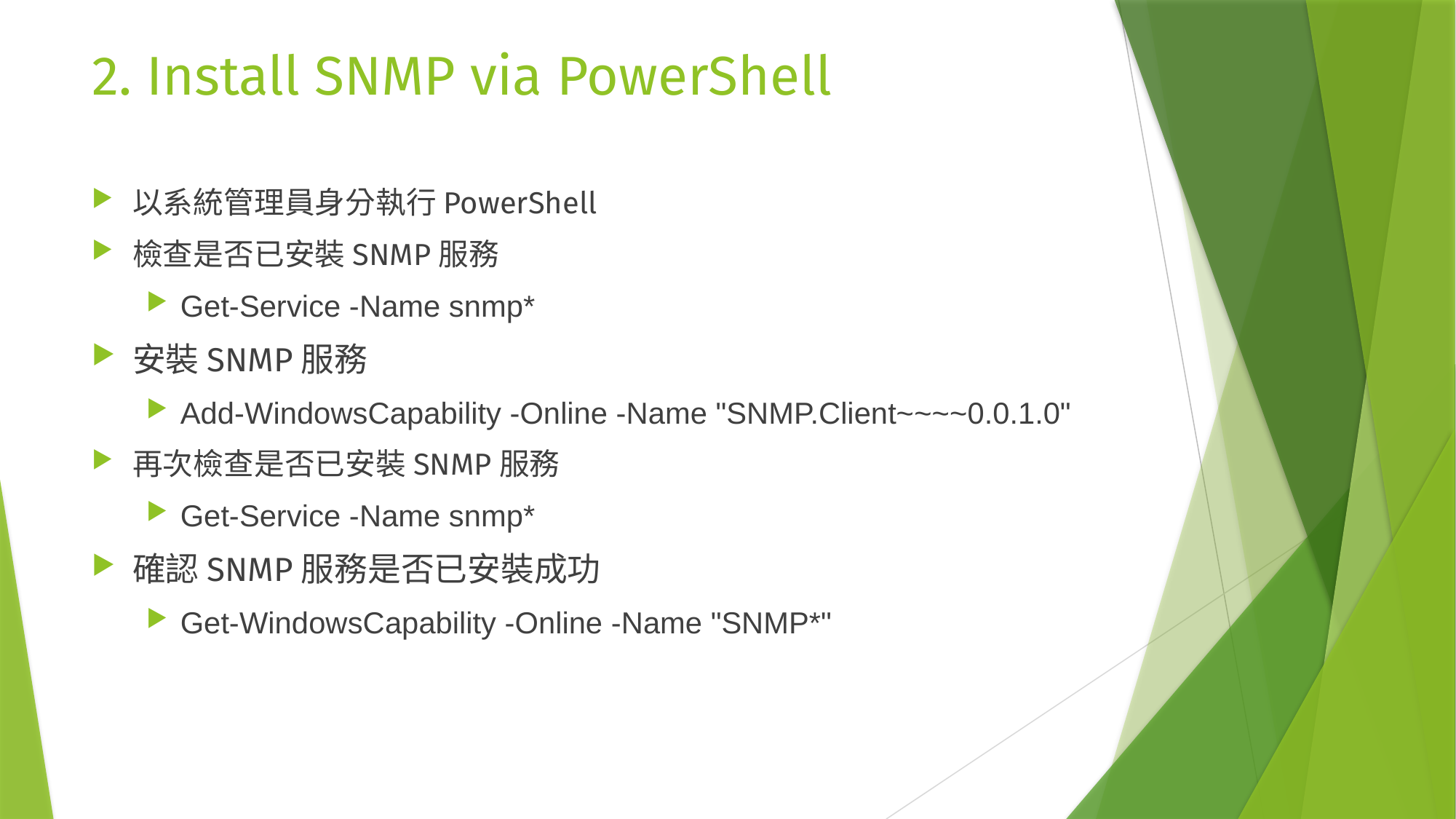

# 2. Install SNMP via PowerShell
以系統管理員身分執行PowerShell
檢查是否已安裝SNMP服務
Get-Service -Name snmp*
安裝SNMP服務
Add-WindowsCapability -Online -Name "SNMP.Client~~~~0.0.1.0"
再次檢查是否已安裝SNMP服務
Get-Service -Name snmp*
確認SNMP服務是否已安裝成功
Get-WindowsCapability -Online -Name "SNMP*"